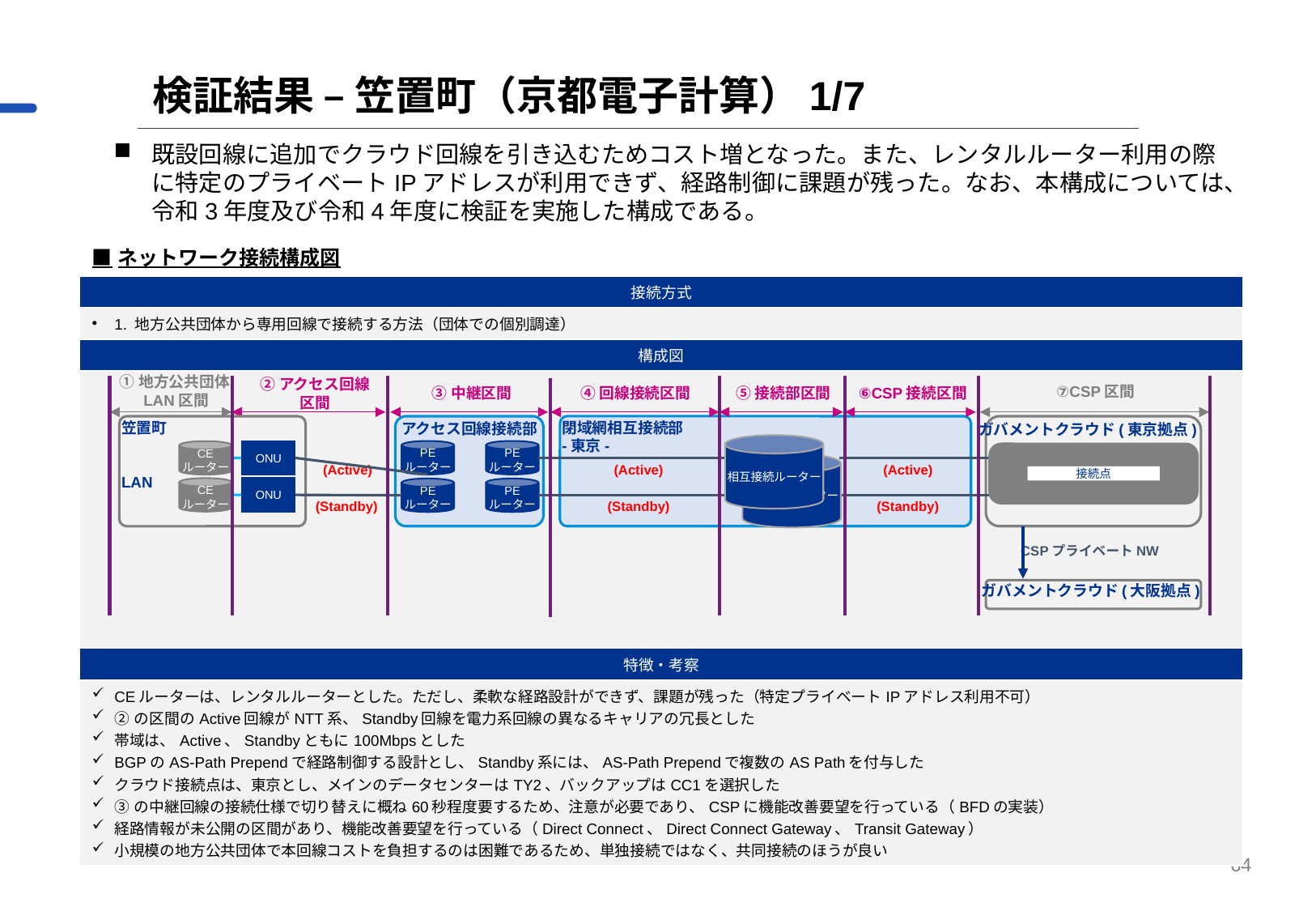

検証結果 – 笠置町（京都電子計算）1/7
既設回線に追加でクラウド回線を引き込むためコスト増となった。また、レンタルルーター利用の際に特定のプライベートIPアドレスが利用できず、経路制御に課題が残った。なお、本構成については、令和3年度及び令和4年度に検証を実施した構成である。
| ■ネットワーク接続構成図 |
| --- |
| 接続方式 |
| 1. 地方公共団体から専用回線で接続する方法（団体での個別調達） |
| 構成図 |
|  |
| 特徴・考察 |
| CEルーターは、レンタルルーターとした。ただし、柔軟な経路設計ができず、課題が残った（特定プライベートIPアドレス利用不可） ②の区間のActive回線がNTT系、Standby回線を電力系回線の異なるキャリアの冗長とした 帯域は、Active、Standbyともに100Mbpsとした BGPのAS-Path Prependで経路制御する設計とし、Standby系には、AS-Path Prependで複数のAS Pathを付与した クラウド接続点は、東京とし、メインのデータセンターはTY2、バックアップはCC1を選択した ③の中継回線の接続仕様で切り替えに概ね60秒程度要するため、注意が必要であり、CSPに機能改善要望を行っている（BFDの実装） 経路情報が未公開の区間があり、機能改善要望を行っている（Direct Connect、Direct Connect Gateway、Transit Gateway） 小規模の地方公共団体で本回線コストを負担するのは困難であるため、単独接続ではなく、共同接続のほうが良い |
①地方公共団体LAN区間
⑦CSP区間
②アクセス回線
区間
③中継区間
④回線接続区間
⑤接続部区間
⑥CSP接続区間
アクセス回線接続部
閉域網相互接続部
-東京-
ガバメントクラウド(東京拠点)
笠置町

LAN
相互接続ルーター
PE
ルーター
PE
ルーター
CE
ルーター
ONU

相互接続ルーター
(Active)
(Active)
(Active)
接続点
CE
ルーター
ONU
PE
ルーター
PE
ルーター
(Standby)
(Standby)
(Standby)
CSPプライベートNW
ガバメントクラウド(大阪拠点)
64